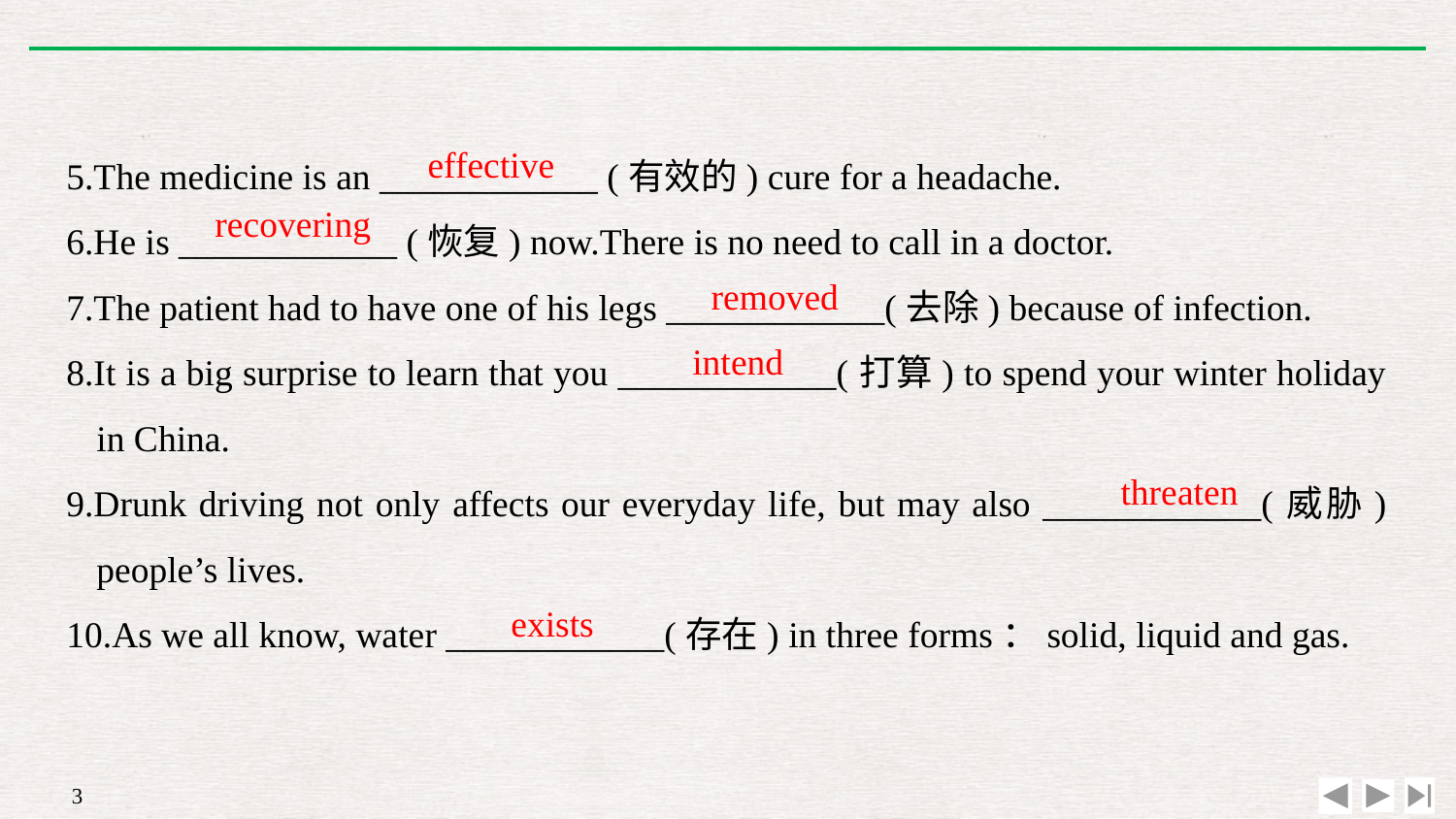

5.The medicine is an ____________ (有效的) cure for a headache.
6.He is ____________ (恢复) now.There is no need to call in a doctor.
7.The patient had to have one of his legs ____________(去除) because of infection.
8.It is a big surprise to learn that you ____________(打算) to spend your winter holiday in China.
9.Drunk driving not only affects our everyday life, but may also ____________(威胁) people’s lives.
10.As we all know, water ____________(存在) in three forms：solid, liquid and gas.
effective
recovering
removed
intend
threaten
exists